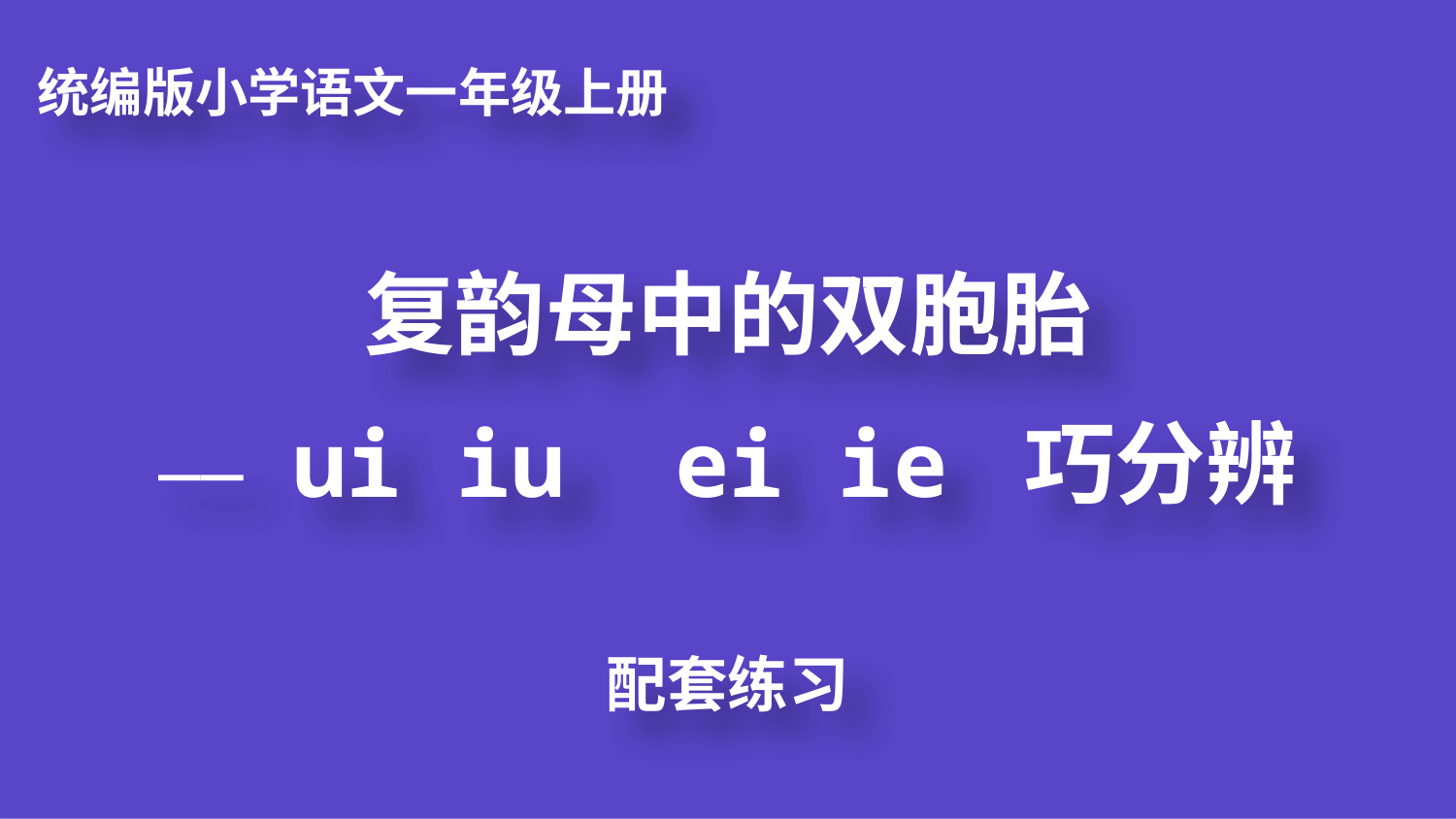

# 统编版小学语文一年级上册
复韵母中的双胞胎
—— ui iu  ei ie 巧分辨
配套练习